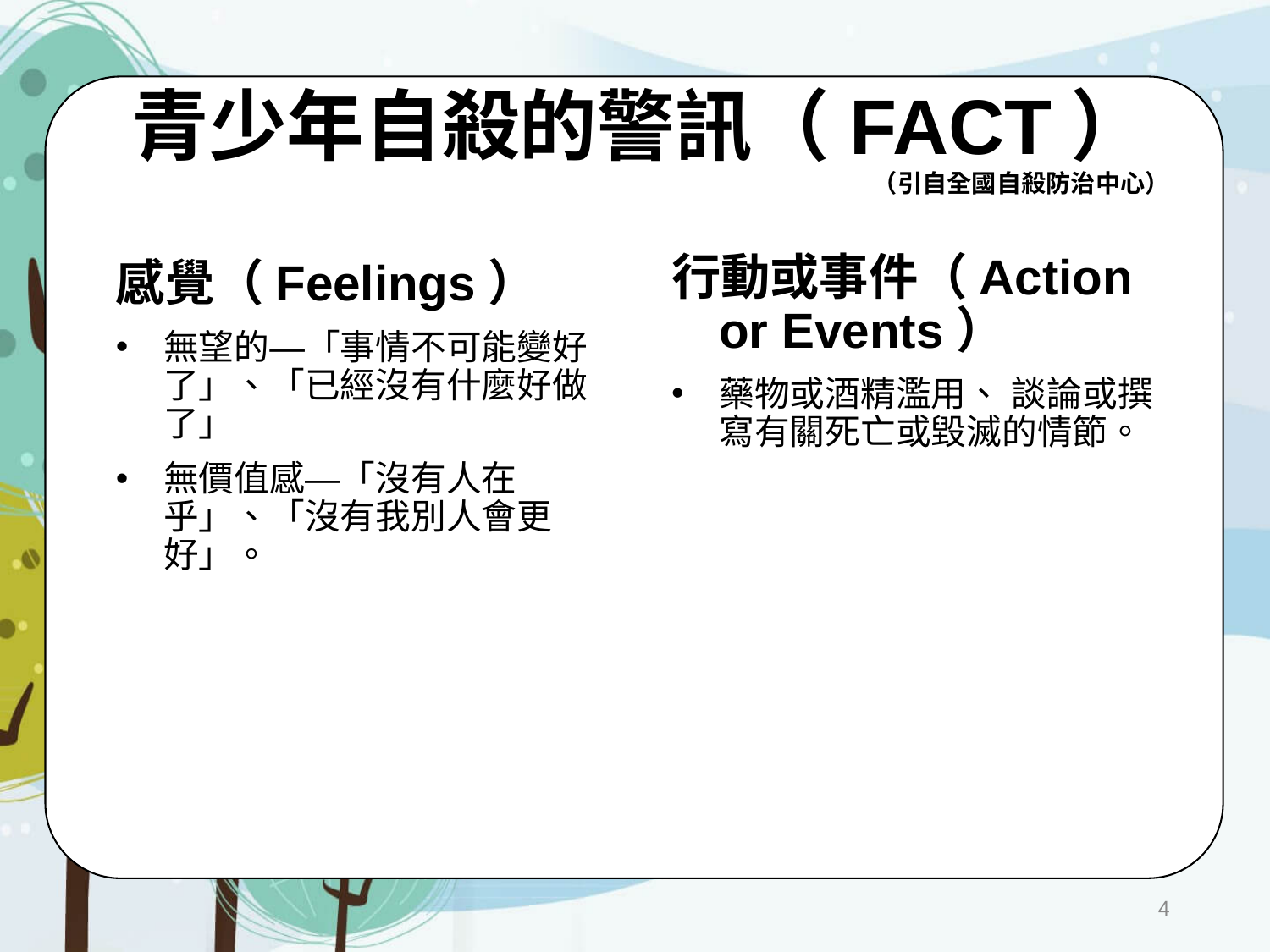

# 青少年自殺的警訊（FACT） 　　　　　　　　　　　（引自全國自殺防治中心）
行動或事件（Action or Events）
藥物或酒精濫用、 談論或撰寫有關死亡或毀滅的情節。

感覺（Feelings）
無望的—「事情不可能變好了」、「已經沒有什麼好做了」
無價值感—「沒有人在乎」、「沒有我別人會更好」。
4